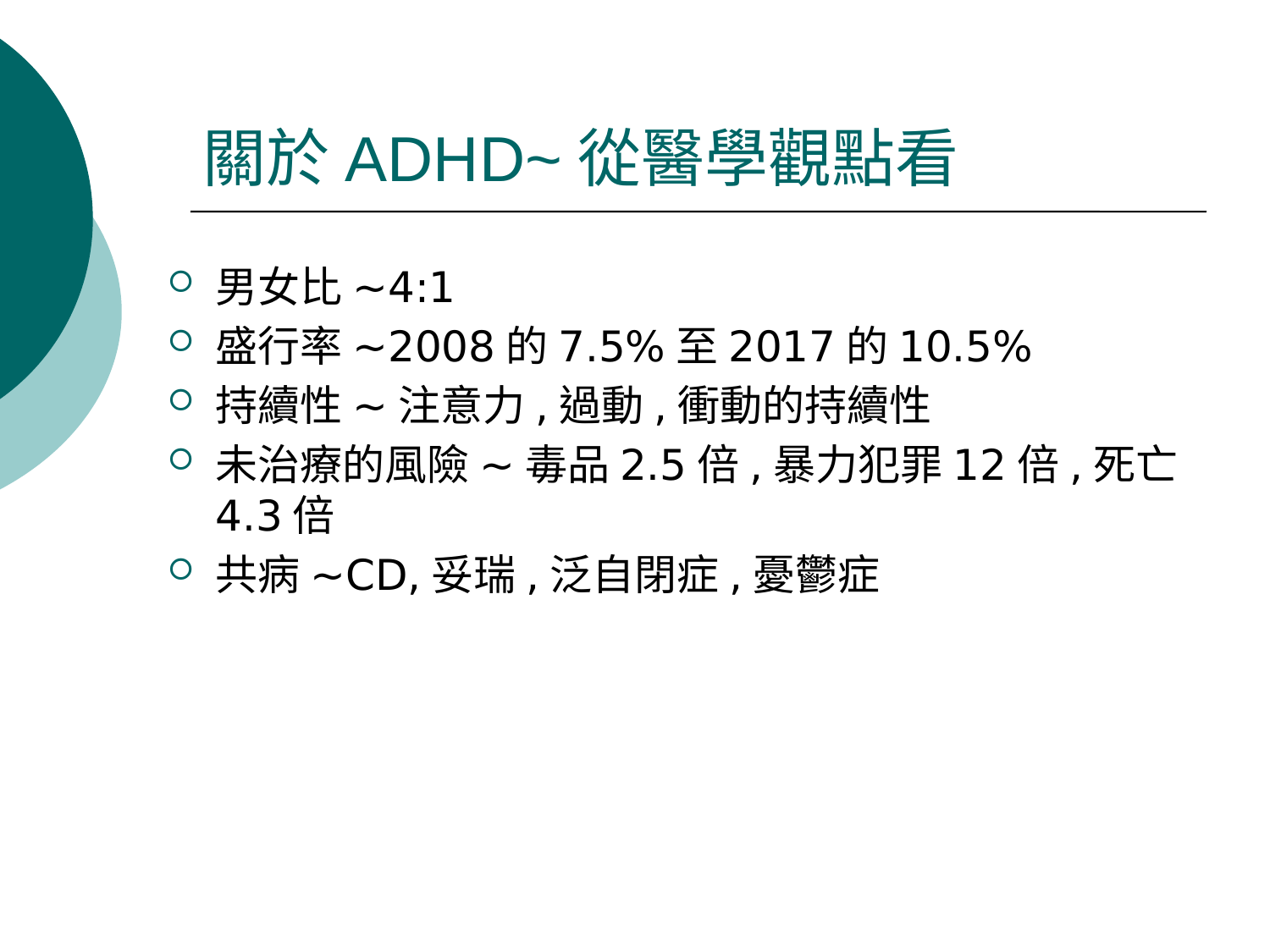

# 關於ADHD~從醫學觀點看
男女比~4:1
盛行率~2008的7.5%至2017的10.5%
持續性~注意力,過動,衝動的持續性
未治療的風險~毒品2.5倍,暴力犯罪12倍,死亡4.3倍
共病~CD,妥瑞,泛自閉症,憂鬱症